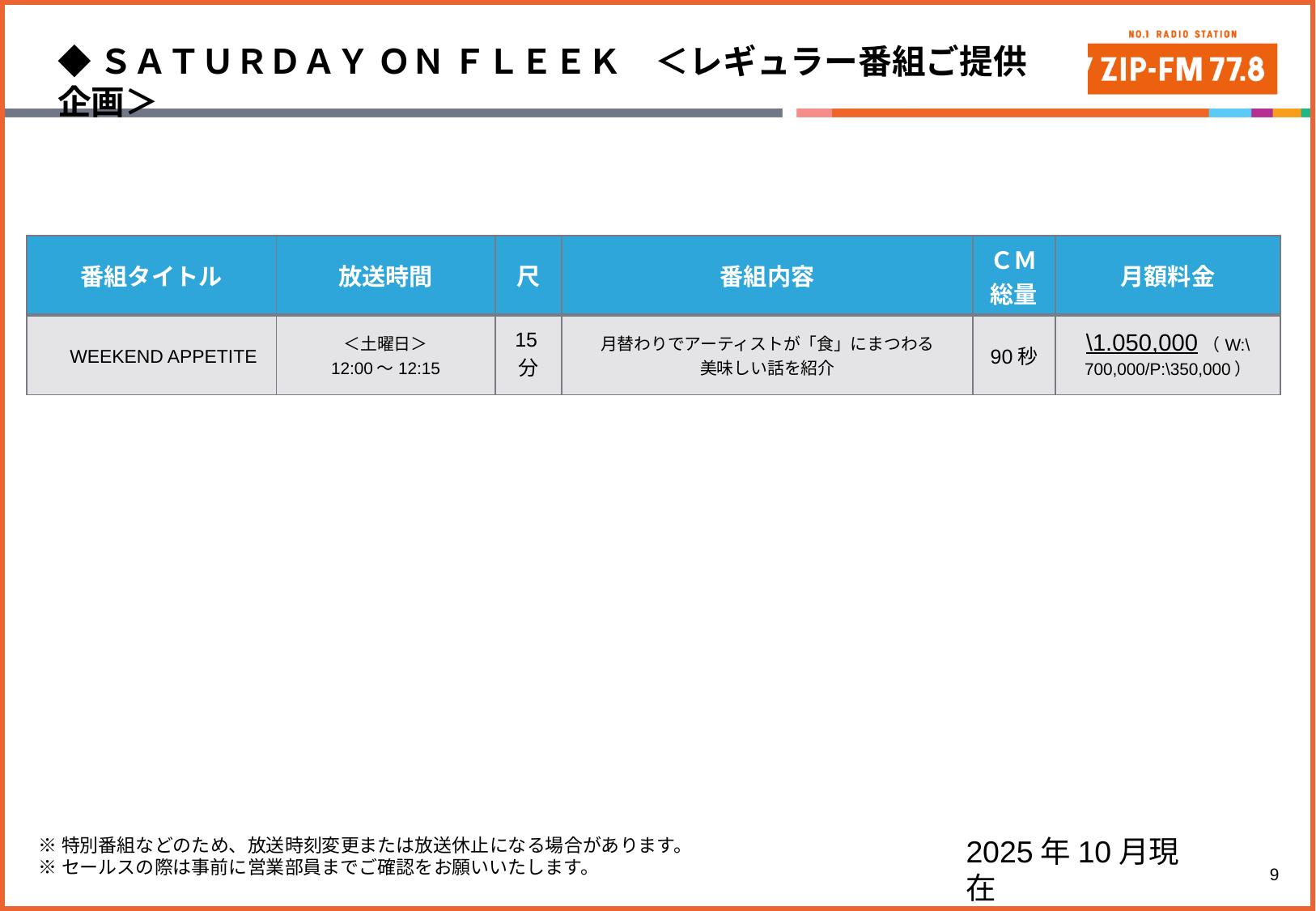

◆ＳＡＴＵＲＤＡＹ ＯＮ ＦＬＥＥＫ　＜レギュラー番組ご提供企画＞
| 番組タイトル | 放送時間 | 尺 | 番組内容 | ＣＭ総量 | 月額料金 |
| --- | --- | --- | --- | --- | --- |
| WEEKEND APPETITE | ＜土曜日＞ 12:00～12:15 | 15分 | 月替わりでアーティストが「食」にまつわる 美味しい話を紹介 | 90秒 | \1.050,000（W:\700,000/P:\350,000） |
2025年10月現在
※特別番組などのため、放送時刻変更または放送休止になる場合があります。
※セールスの際は事前に営業部員までご確認をお願いいたします。